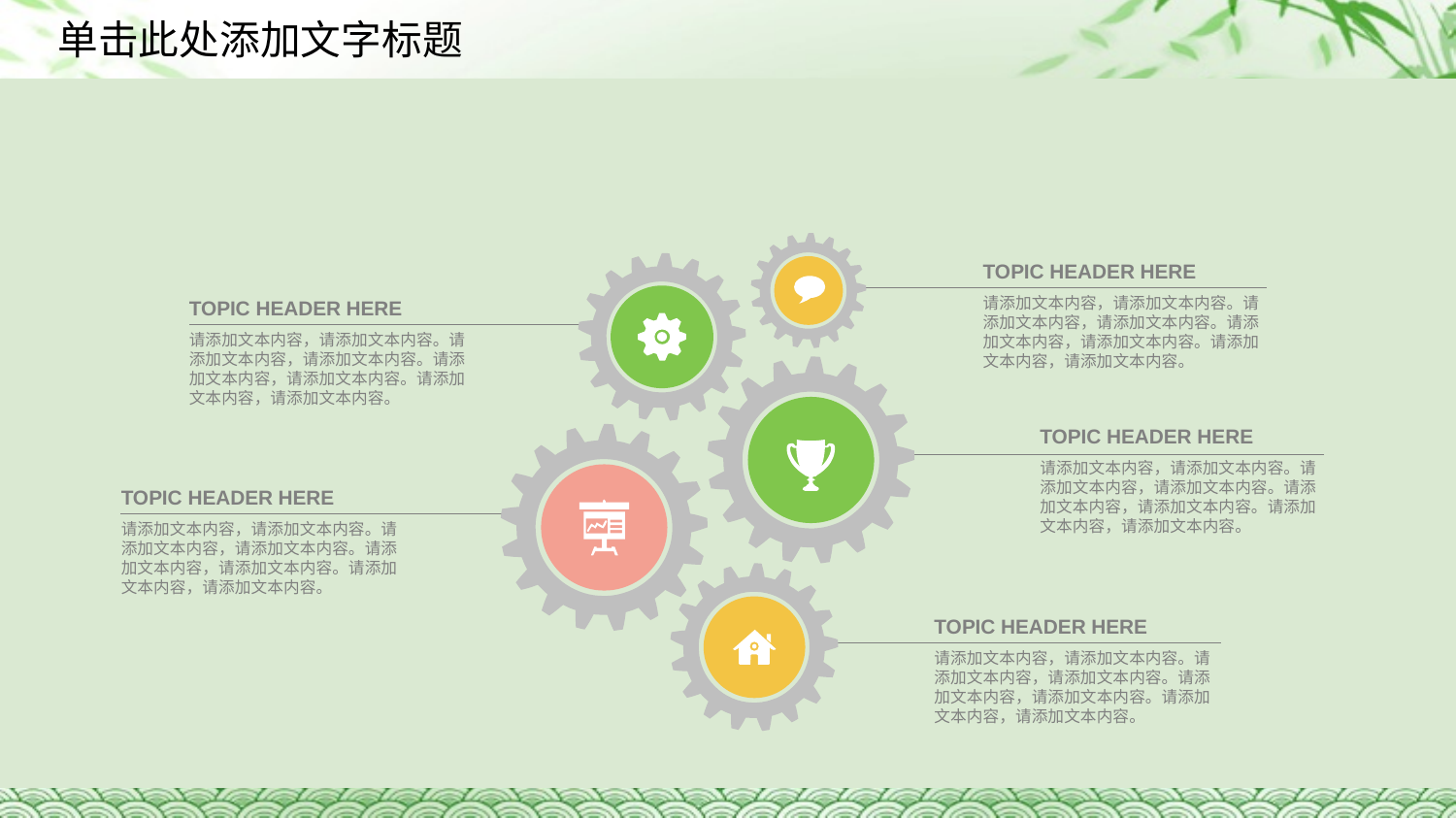

TOPIC HEADER HERE

请添加文本内容，请添加文本内容。请添加文本内容，请添加文本内容。请添加文本内容，请添加文本内容。请添加文本内容，请添加文本内容。

TOPIC HEADER HERE

请添加文本内容，请添加文本内容。请添加文本内容，请添加文本内容。请添加文本内容，请添加文本内容。请添加文本内容，请添加文本内容。

TOPIC HEADER HERE

请添加文本内容，请添加文本内容。请添加文本内容，请添加文本内容。请添加文本内容，请添加文本内容。请添加文本内容，请添加文本内容。

TOPIC HEADER HERE

请添加文本内容，请添加文本内容。请添加文本内容，请添加文本内容。请添加文本内容，请添加文本内容。请添加文本内容，请添加文本内容。

TOPIC HEADER HERE

请添加文本内容，请添加文本内容。请添加文本内容，请添加文本内容。请添加文本内容，请添加文本内容。请添加文本内容，请添加文本内容。